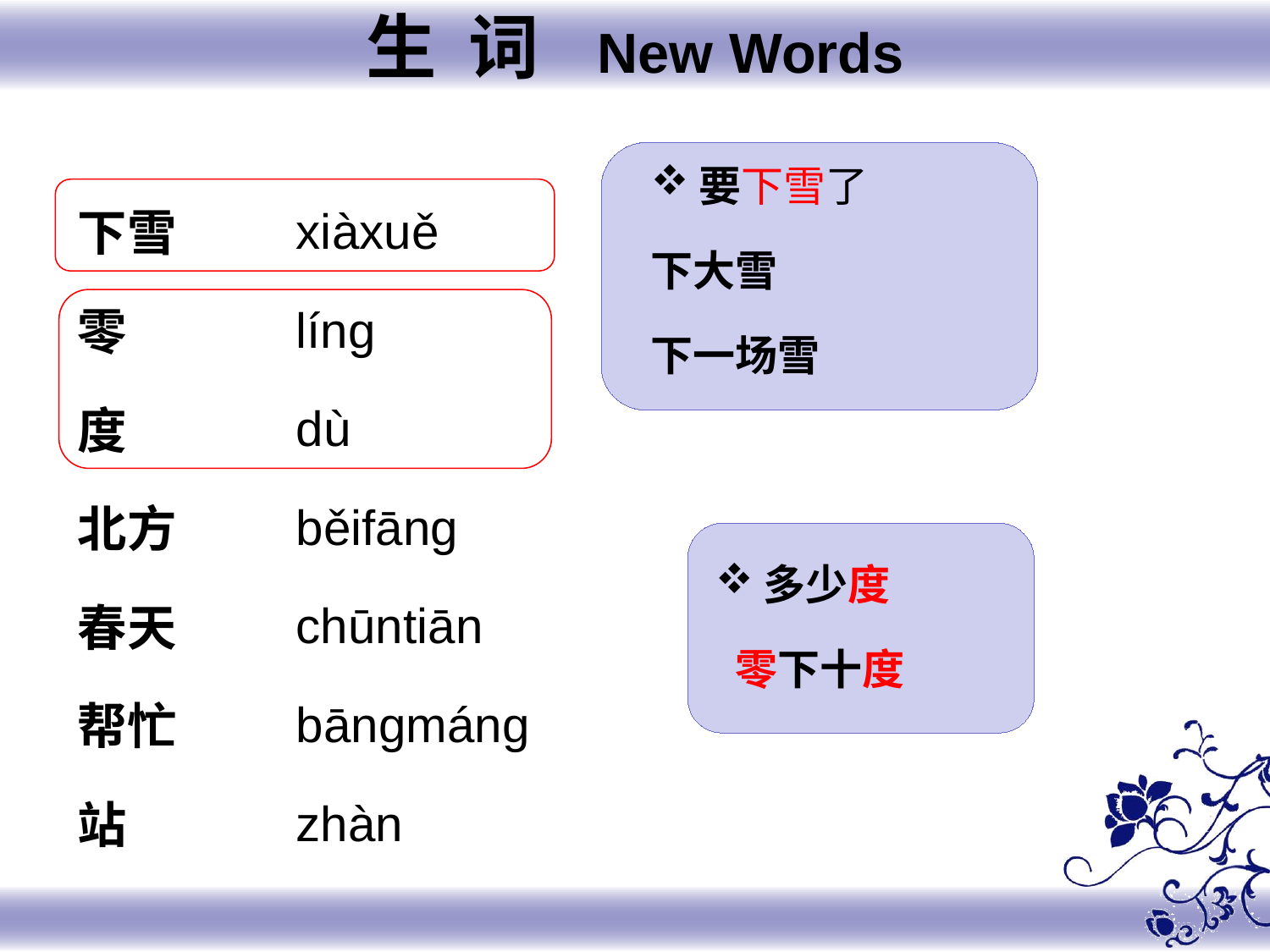

生  词   New Words
要下雪了
下大雪
下一场雪

xiàxuě
línɡ
dù
běifānɡ
chūntiān
bānɡmánɡ
zhàn

下雪
零
度
北方
春天
帮忙
站

多少度
 零下十度